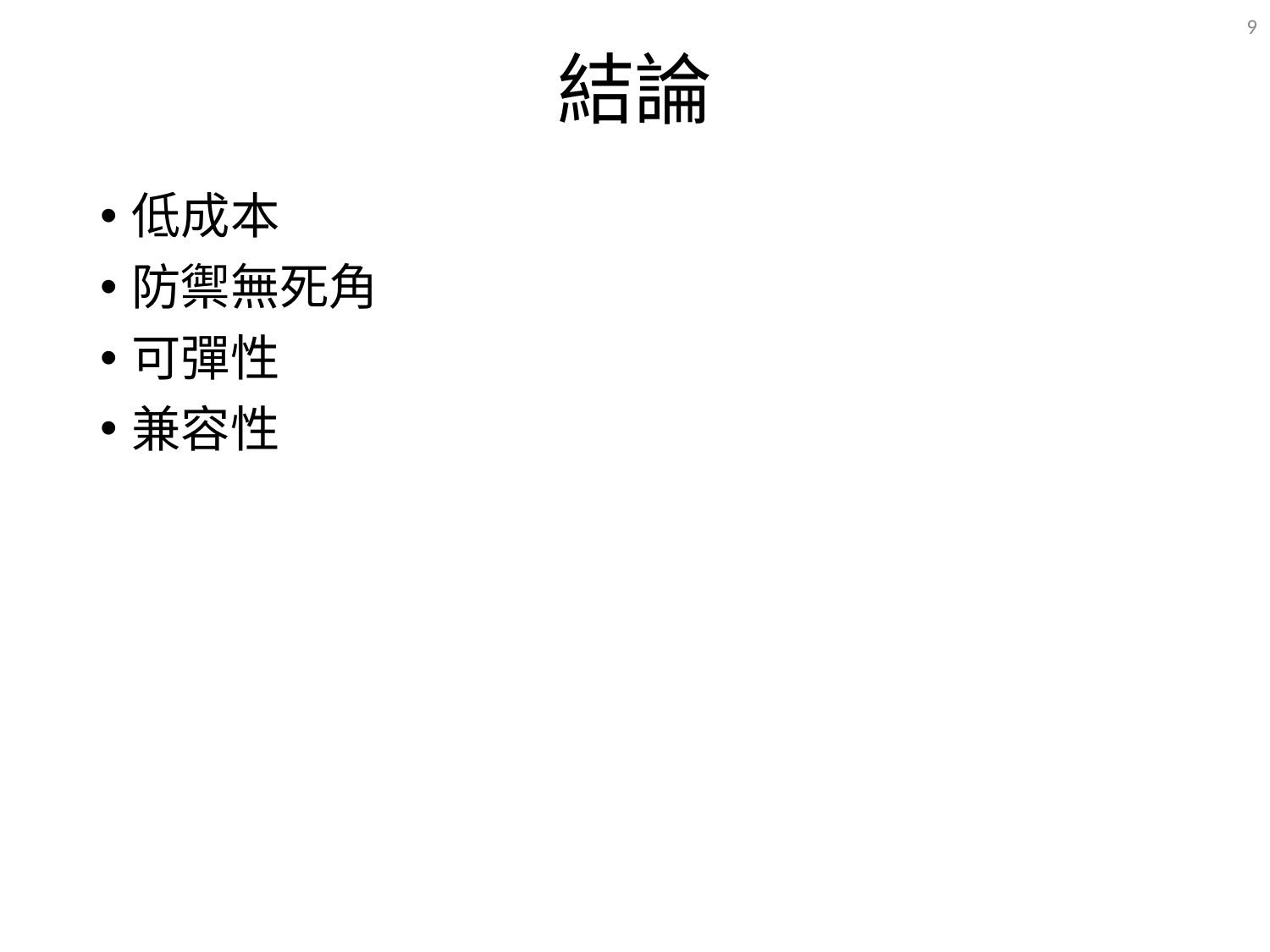

9
# 結論
低成本
防禦無死角
可彈性
兼容性